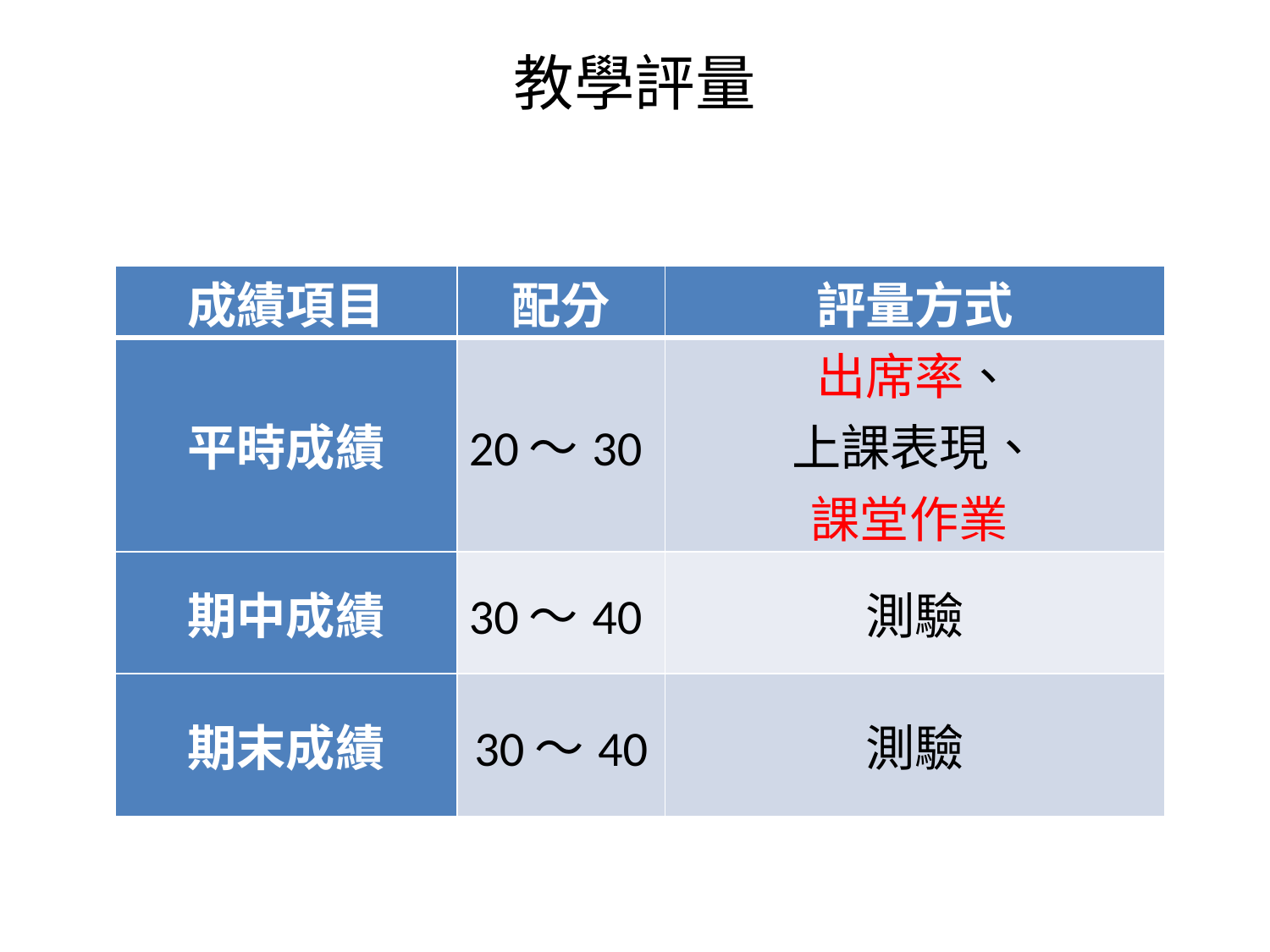

# 教學評量
| 成績項目 | 配分 | 評量方式 |
| --- | --- | --- |
| 平時成績 | 20～30 | 出席率、 上課表現、 課堂作業 |
| 期中成績 | 30～40 | 測驗 |
| 期末成績 | 30～40 | 測驗 |